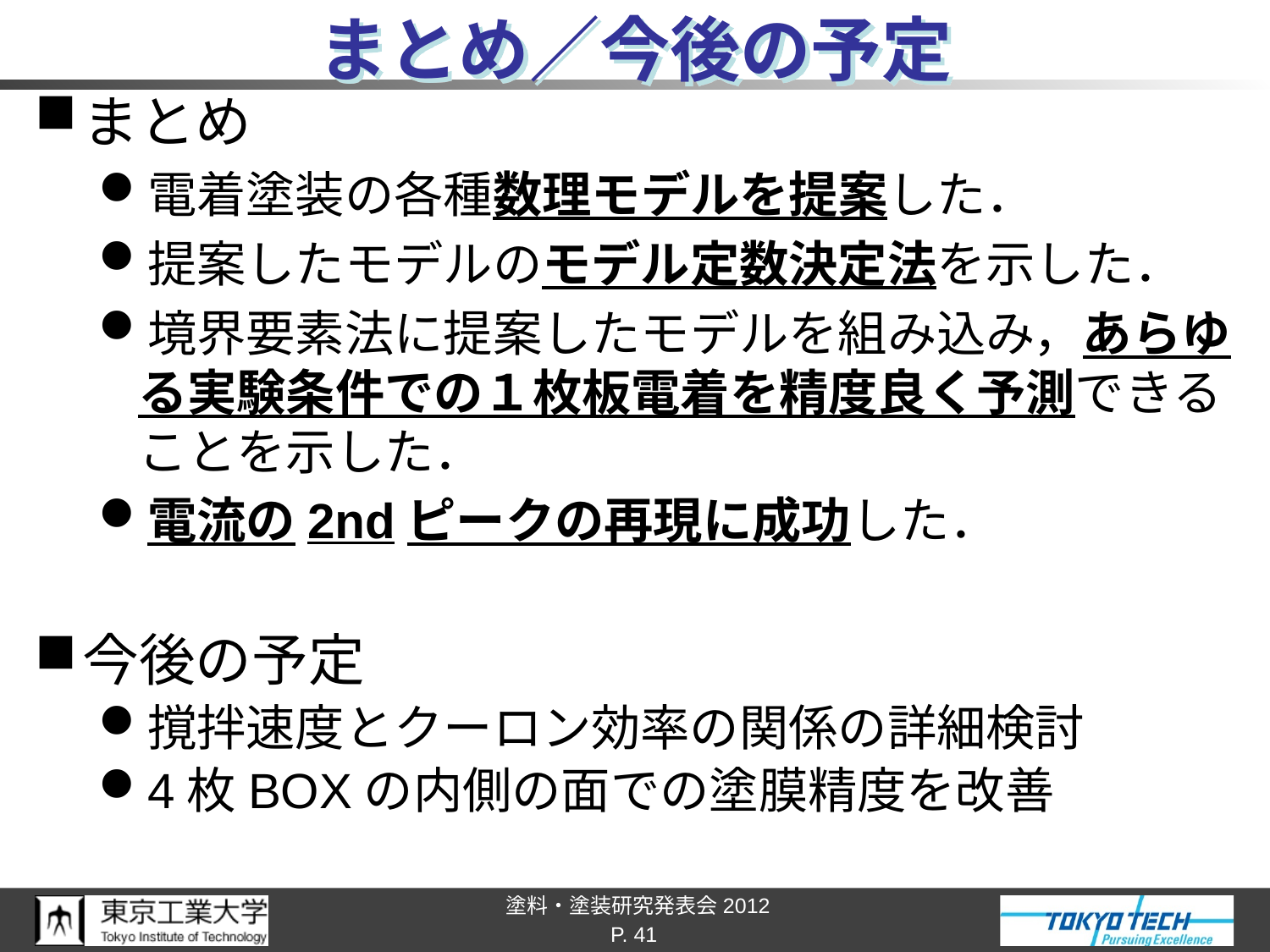

# まとめ／今後の予定
まとめ
電着塗装の各種数理モデルを提案した．
提案したモデルのモデル定数決定法を示した．
境界要素法に提案したモデルを組み込み，あらゆる実験条件での１枚板電着を精度良く予測できることを示した．
電流の2ndピークの再現に成功した．

今後の予定
撹拌速度とクーロン効率の関係の詳細検討
4枚BOXの内側の面での塗膜精度を改善

P. 41